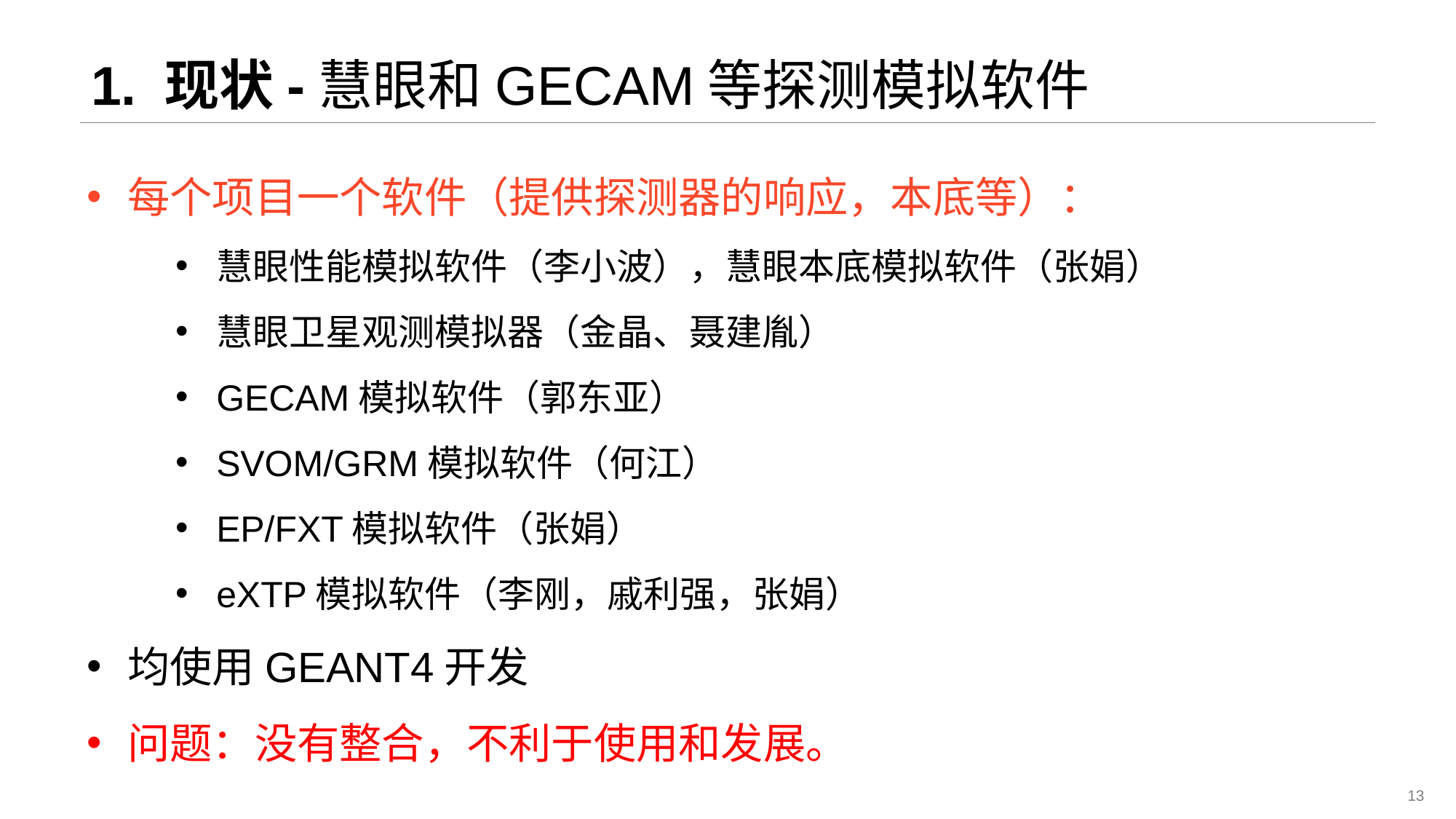

# 1. 现状-慧眼和GECAM等探测模拟软件
每个项目一个软件（提供探测器的响应，本底等）：
慧眼性能模拟软件（李小波），慧眼本底模拟软件（张娟）
慧眼卫星观测模拟器（金晶、聂建胤）
GECAM模拟软件（郭东亚）
SVOM/GRM模拟软件（何江）
EP/FXT模拟软件（张娟）
eXTP模拟软件（李刚，戚利强，张娟）
均使用GEANT4开发
问题：没有整合，不利于使用和发展。

13